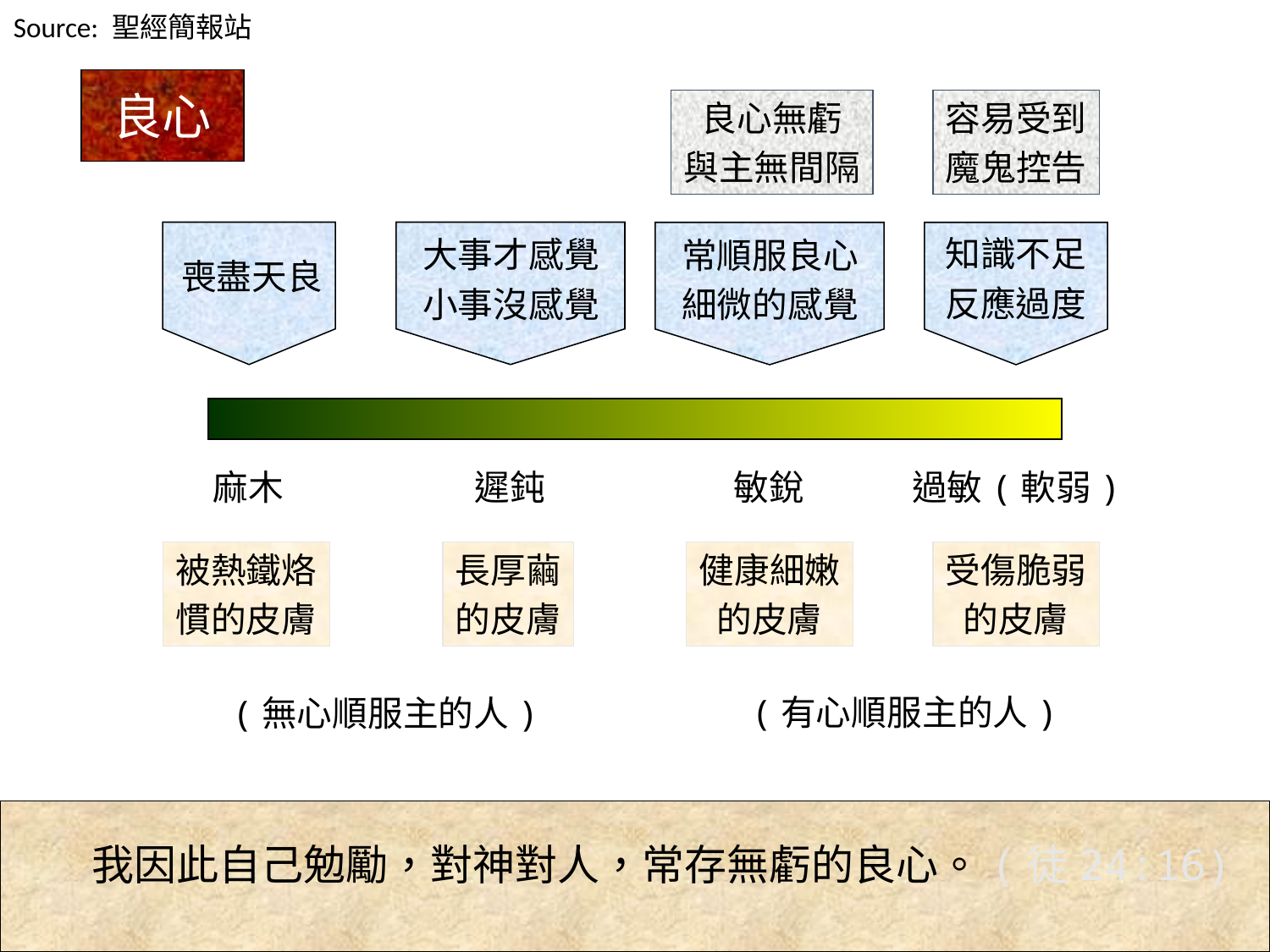

Source: 聖經簡報站
良心
良心無虧
與主無間隔
容易受到
魔鬼控告

知識不足
反應過度
大事才感覺
小事沒感覺
常順服良心
細微的感覺
喪盡天良

麻木
遲鈍
敏銳
過敏(軟弱)
被熱鐵烙
慣的皮膚
長厚繭
的皮膚
健康細嫩
的皮膚
受傷脆弱
的皮膚
(有心順服主的人)
(無心順服主的人)

我因此自己勉勵，對神對人，常存無虧的良心。(徒24:16)